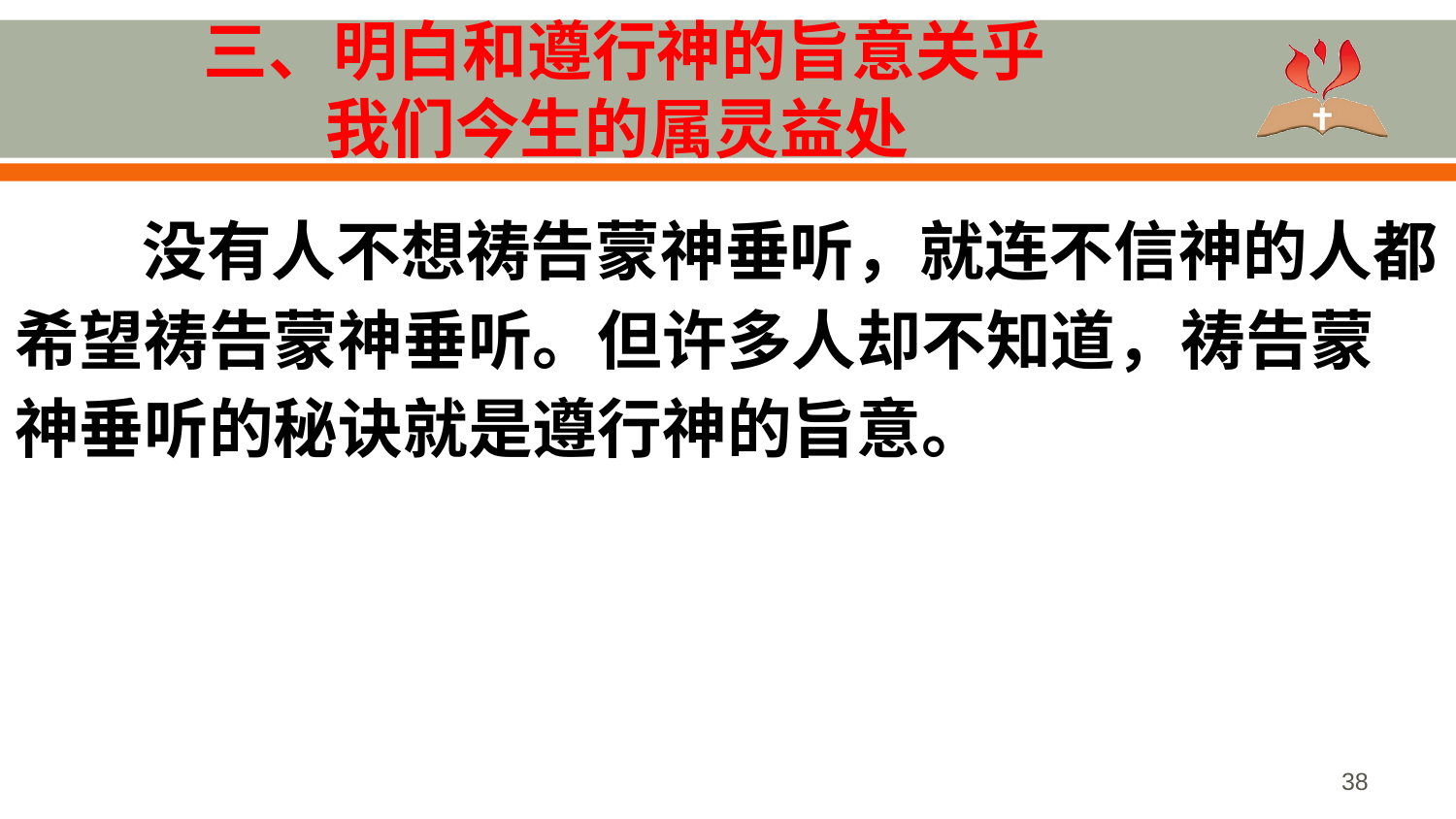

# 三、明白和遵行神的旨意关乎 我们今生的属灵益处
没有人不想祷告蒙神垂听，就连不信神的人都希望祷告蒙神垂听。但许多人却不知道，祷告蒙神垂听的秘诀就是遵行神的旨意。

38